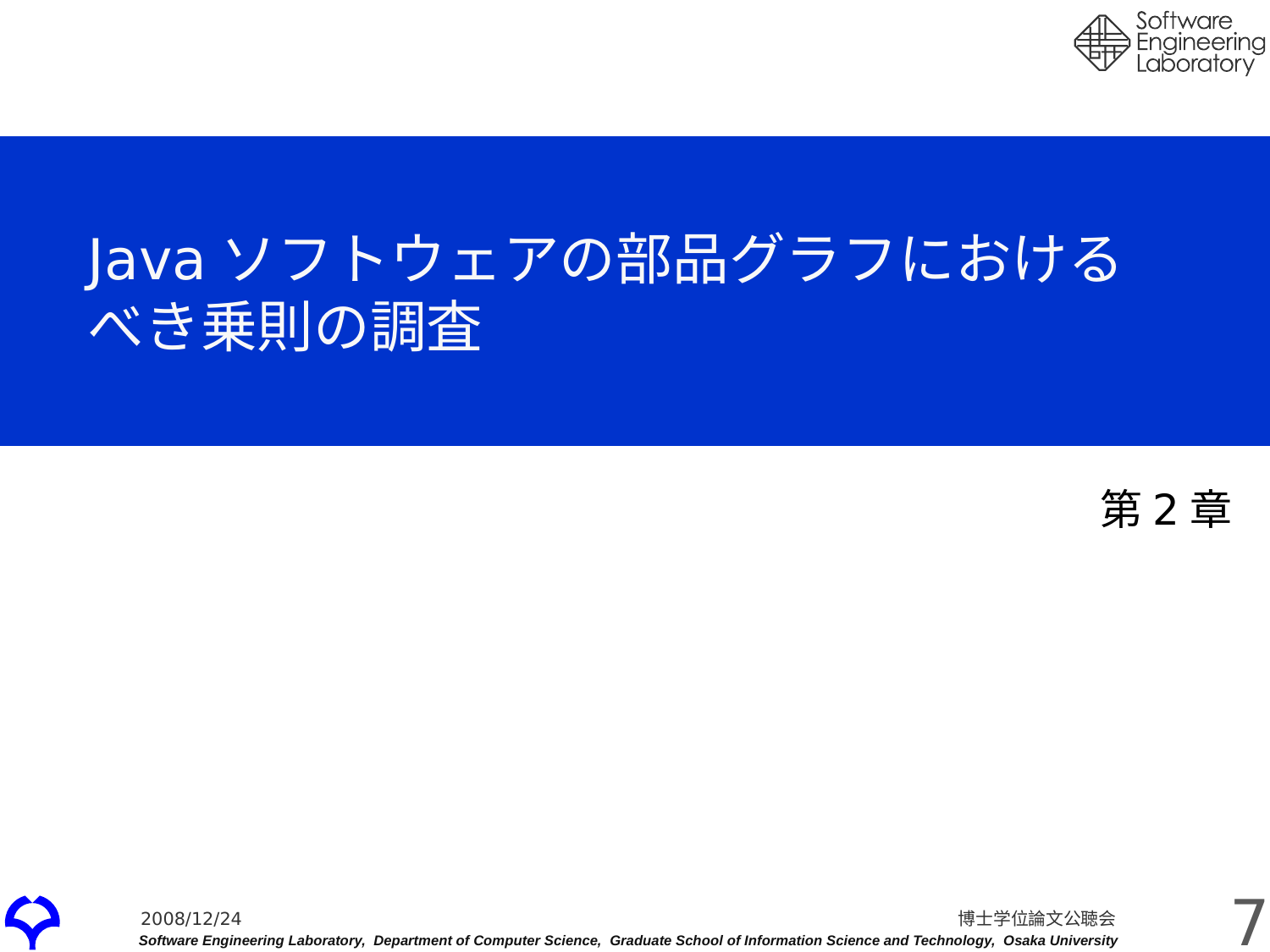

# Javaソフトウェアの部品グラフにおける べき乗則の調査
第2章
7
博士学位論文公聴会
2008/12/24